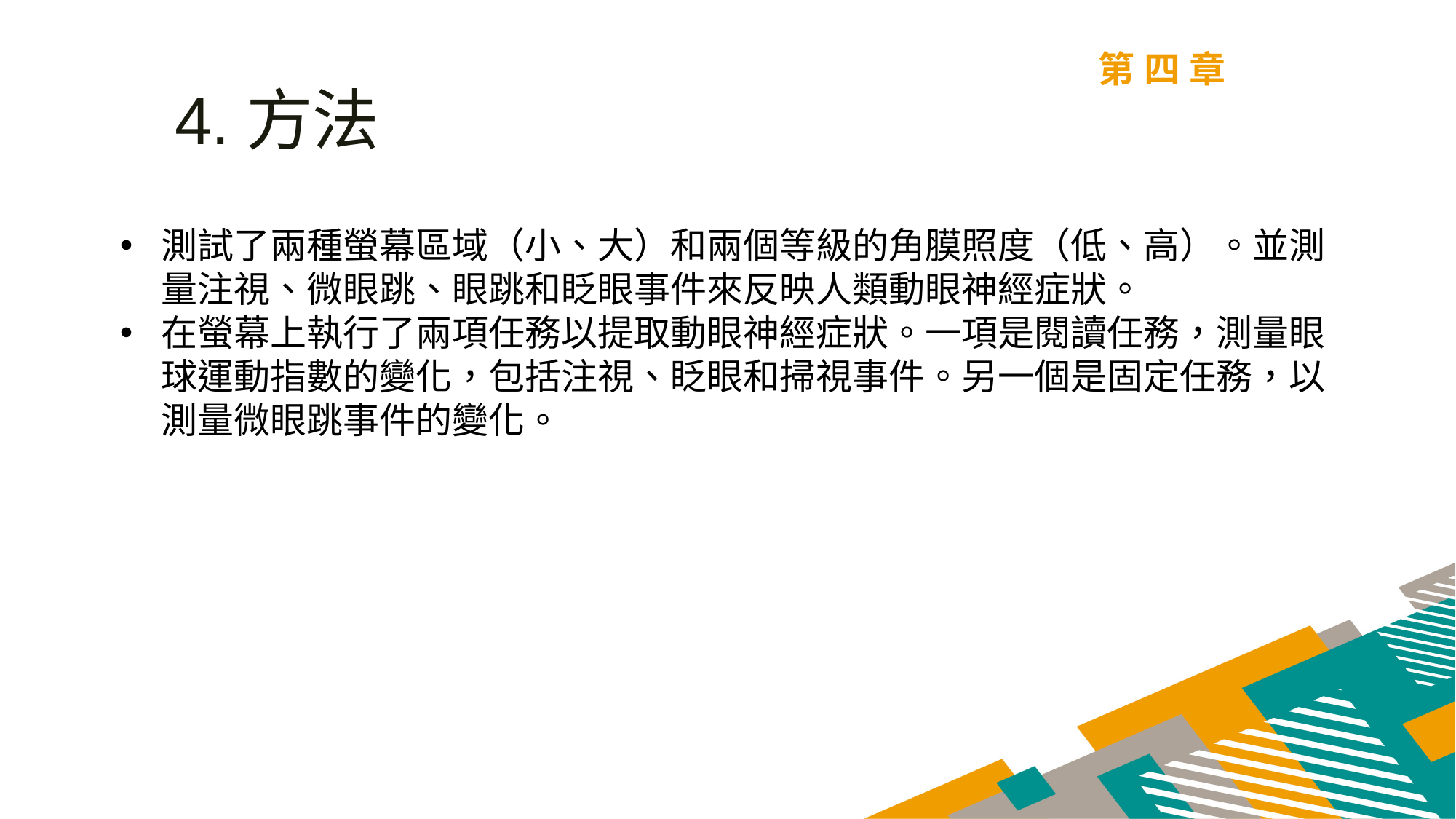

第四章
4.方法
測試了兩種螢幕區域（小、大）和兩個等級的角膜照度（低、高）。並測量注視、微眼跳、眼跳和眨眼事件來反映人類動眼神經症狀。
在螢幕上執行了兩項任務以提取動眼神經症狀。一項是閱讀任務，測量眼球運動指數的變化，包括注視、眨眼和掃視事件。另一個是固定任務，以測量微眼跳事件的變化。